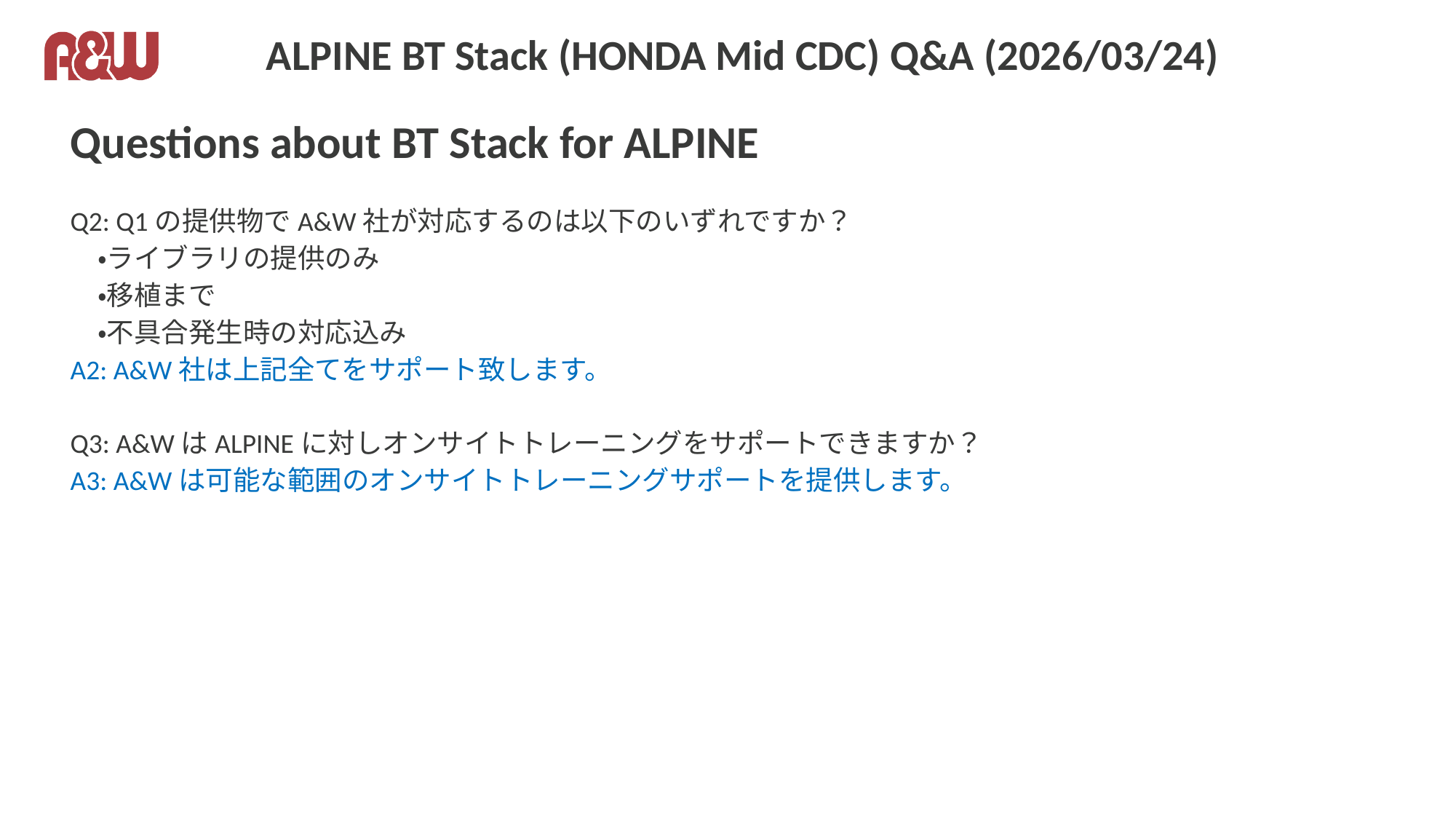

# ALPINE BT Stack (HONDA Mid CDC) Q&A (2026/03/24)
Questions about BT Stack for ALPINE

Q2: Q1の提供物でA&W社が対応するのは以下のいずれですか？
　・ライブラリの提供のみ
　・移植まで
　・不具合発生時の対応込み
A2: A&W社は上記全てをサポート致します。

Q3: A&WはALPINEに対しオンサイトトレーニングをサポートできますか？
A3: A&Wは可能な範囲のオンサイトトレーニングサポートを提供します。